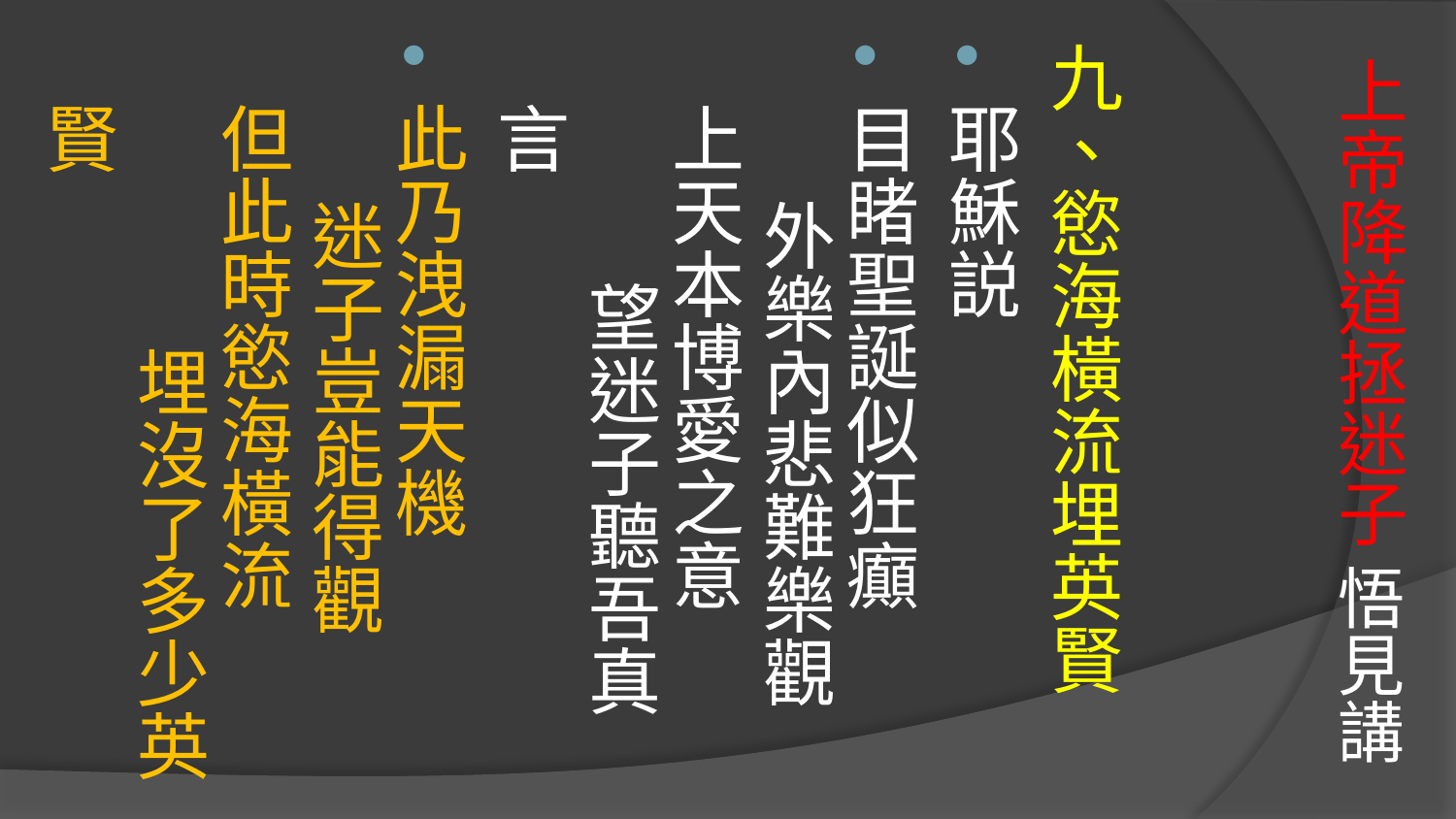

九、慾海橫流埋英賢
耶穌説
目睹聖誕似狂癲　             外樂內悲難樂觀
上天本博愛之意　                  望迷子聽吾真言
此乃洩漏天機　                 迷子豈能得觀　
但此時慾海橫流　                      埋沒了多少英賢
# 上帝降道拯迷子 悟見講